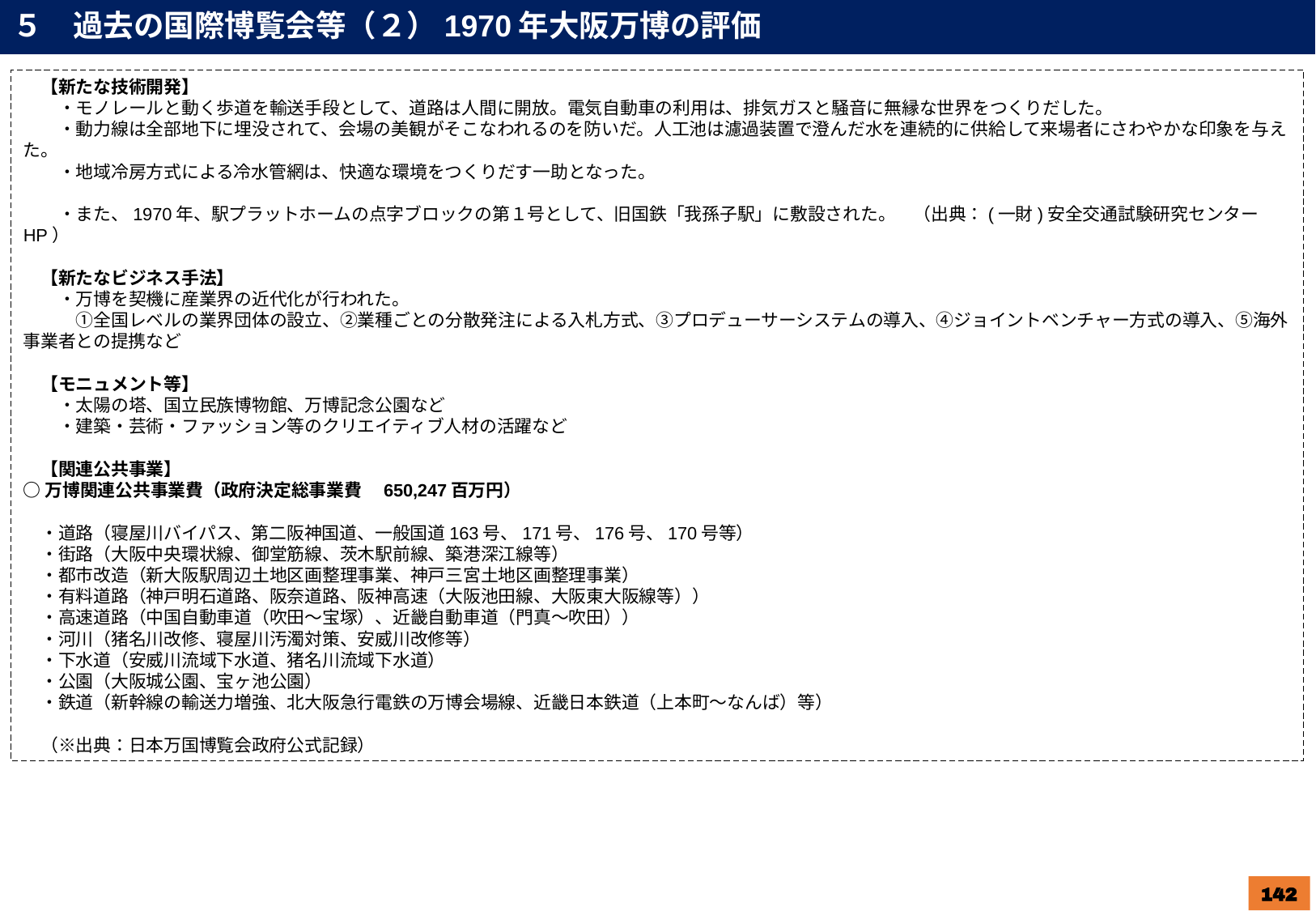

５　過去の国際博覧会等（２）1970年大阪万博の評価
　【新たな技術開発】
　　・モノレールと動く歩道を輸送手段として、道路は人間に開放。電気自動車の利用は、排気ガスと騒音に無縁な世界をつくりだした。
　　・動力線は全部地下に埋没されて、会場の美観がそこなわれるのを防いだ。人工池は濾過装置で澄んだ水を連続的に供給して来場者にさわやかな印象を与えた。
　　・地域冷房方式による冷水管網は、快適な環境をつくりだす一助となった。

　　・また、1970年、駅プラットホームの点字ブロックの第１号として、旧国鉄「我孫子駅」に敷設された。　（出典：(一財)安全交通試験研究センターHP）

　【新たなビジネス手法】
　　・万博を契機に産業界の近代化が行われた。
　　　➀全国レベルの業界団体の設立、②業種ごとの分散発注による入札方式、③プロデューサーシステムの導入、④ジョイントベンチャー方式の導入、⑤海外事業者との提携など

　【モニュメント等】
　　・太陽の塔、国立民族博物館、万博記念公園など
　　・建築・芸術・ファッション等のクリエイティブ人材の活躍など

　【関連公共事業】
○万博関連公共事業費（政府決定総事業費　650,247百万円）

　・道路（寝屋川バイパス、第二阪神国道、一般国道163号、171号、176号、170号等）
　・街路（大阪中央環状線、御堂筋線、茨木駅前線、築港深江線等）
　・都市改造（新大阪駅周辺土地区画整理事業、神戸三宮土地区画整理事業）
　・有料道路（神戸明石道路、阪奈道路、阪神高速（大阪池田線、大阪東大阪線等））
　・高速道路（中国自動車道（吹田〜宝塚）、近畿自動車道（門真〜吹田））
　・河川（猪名川改修、寝屋川汚濁対策、安威川改修等）
　・下水道（安威川流域下水道、猪名川流域下水道）
　・公園（大阪城公園、宝ヶ池公園）
　・鉄道（新幹線の輸送力増強、北大阪急行電鉄の万博会場線、近畿日本鉄道（上本町〜なんば）等）

　（※出典：日本万国博覧会政府公式記録）
142